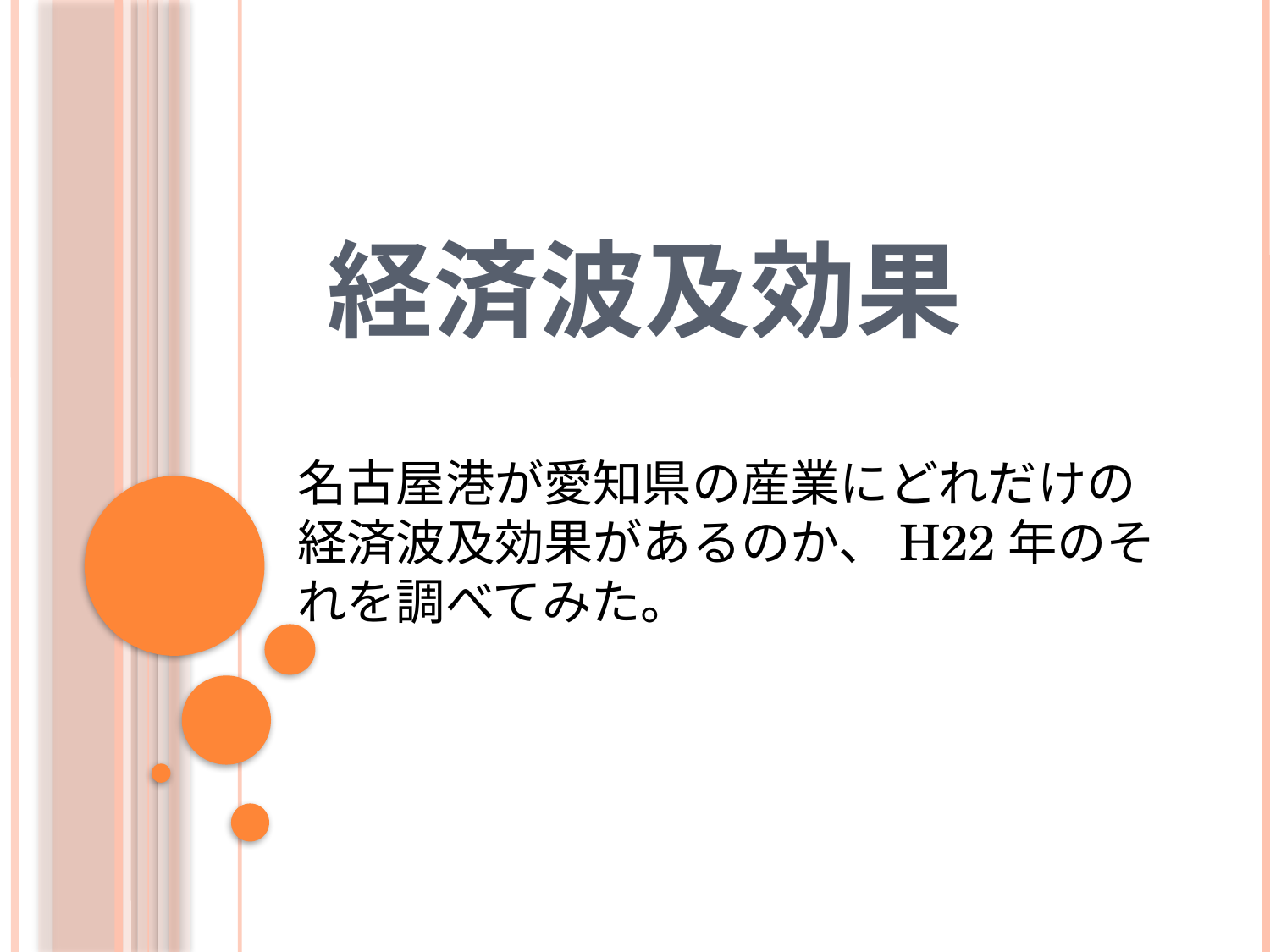

# 経済波及効果
名古屋港が愛知県の産業にどれだけの経済波及効果があるのか、H22年のそれを調べてみた。